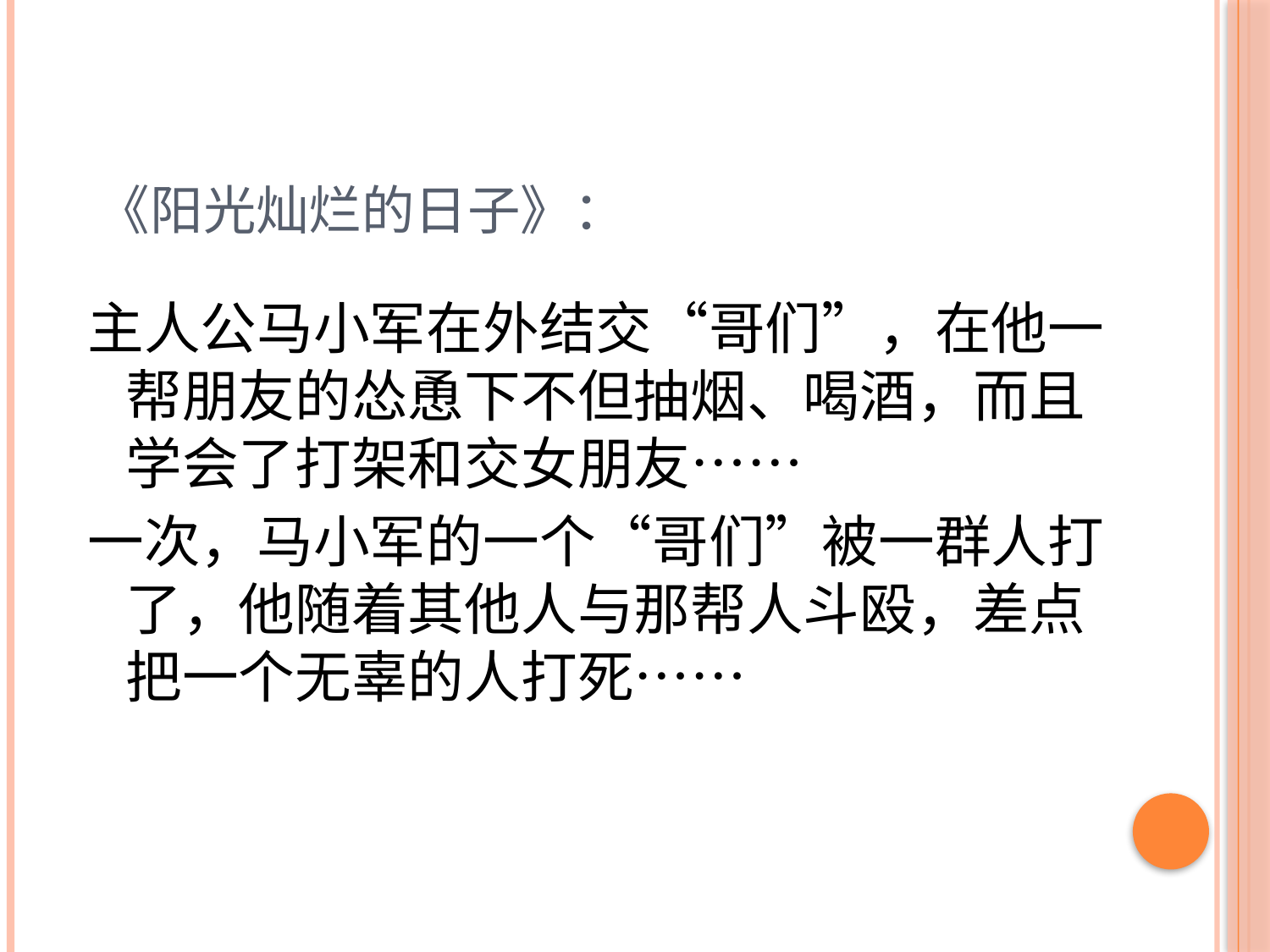

# 《阳光灿烂的日子》：
主人公马小军在外结交“哥们”，在他一帮朋友的怂恿下不但抽烟、喝酒，而且学会了打架和交女朋友……
一次，马小军的一个“哥们”被一群人打了，他随着其他人与那帮人斗殴，差点把一个无辜的人打死……